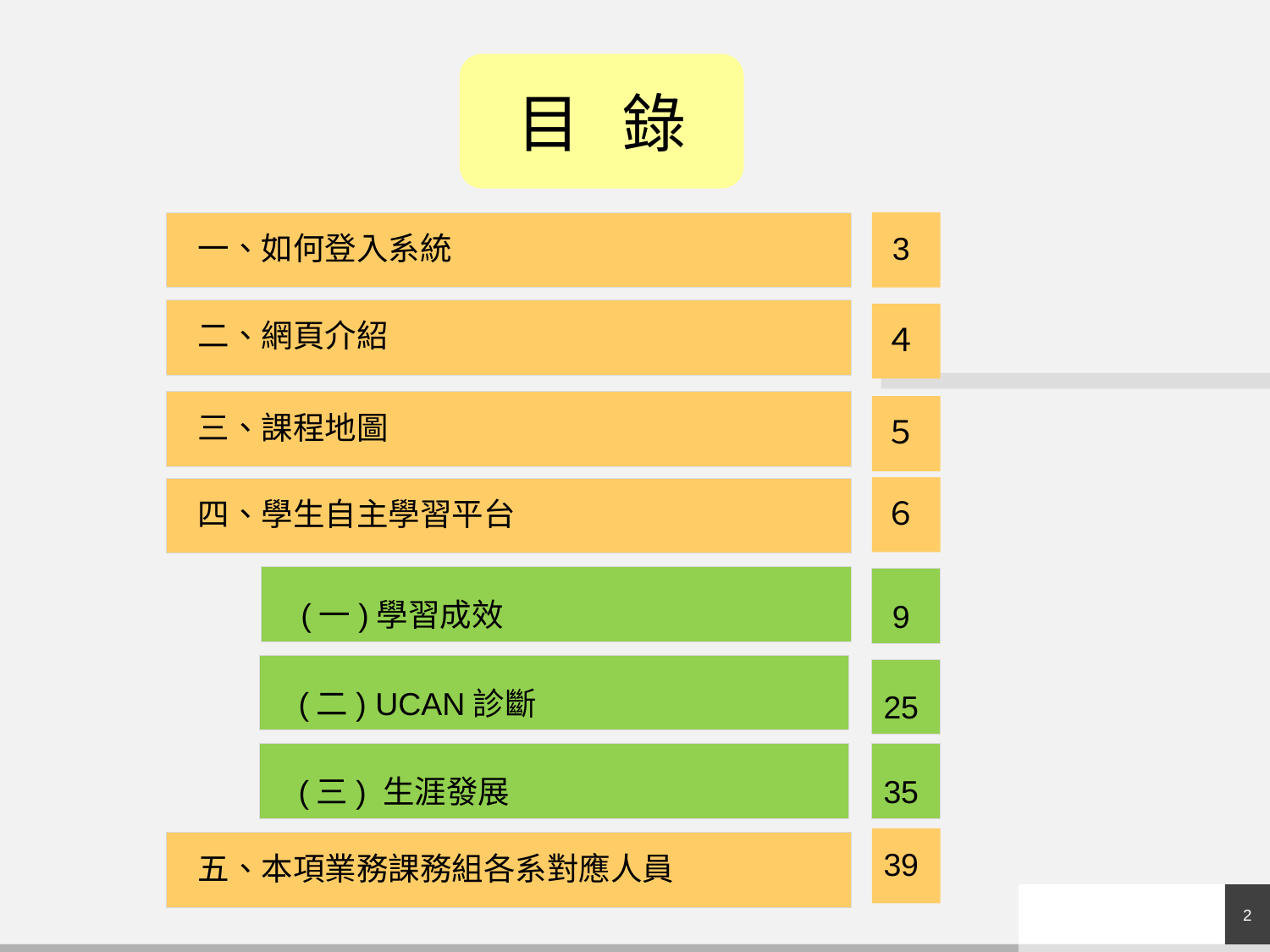

目   錄
3
　一、如何登入系統
　二、網頁介紹
４
　三、課程地圖
５
６
　四、學生自主學習平台
　(一)學習成效
9
　(二) UCAN診斷
25
　(三) 生涯發展
35
39
　五、本項業務課務組各系對應人員
2